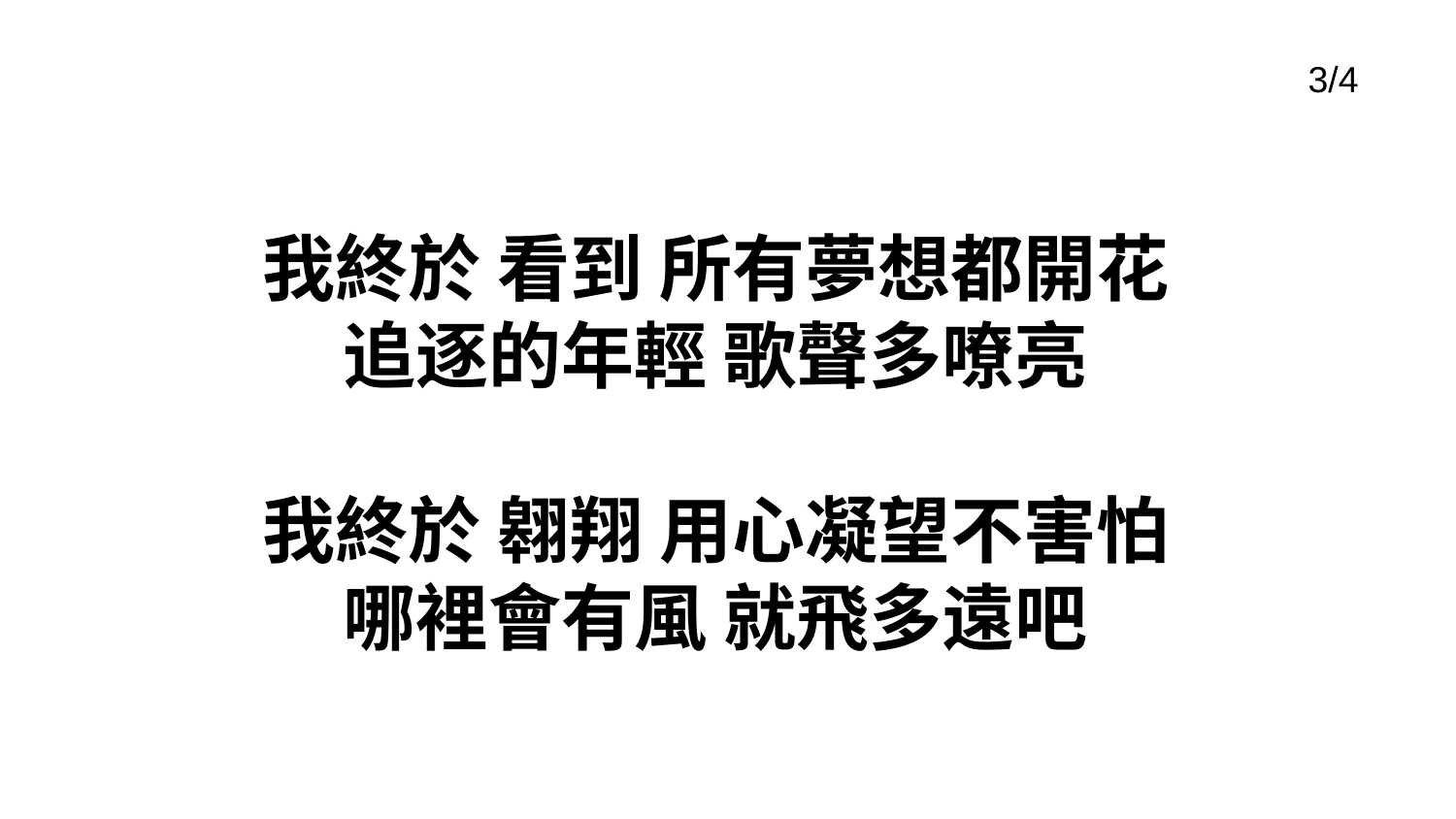

3/4
我終於 看到 所有夢想都開花
追逐的年輕 歌聲多嘹亮

我終於 翱翔 用心凝望不害怕
哪裡會有風 就飛多遠吧